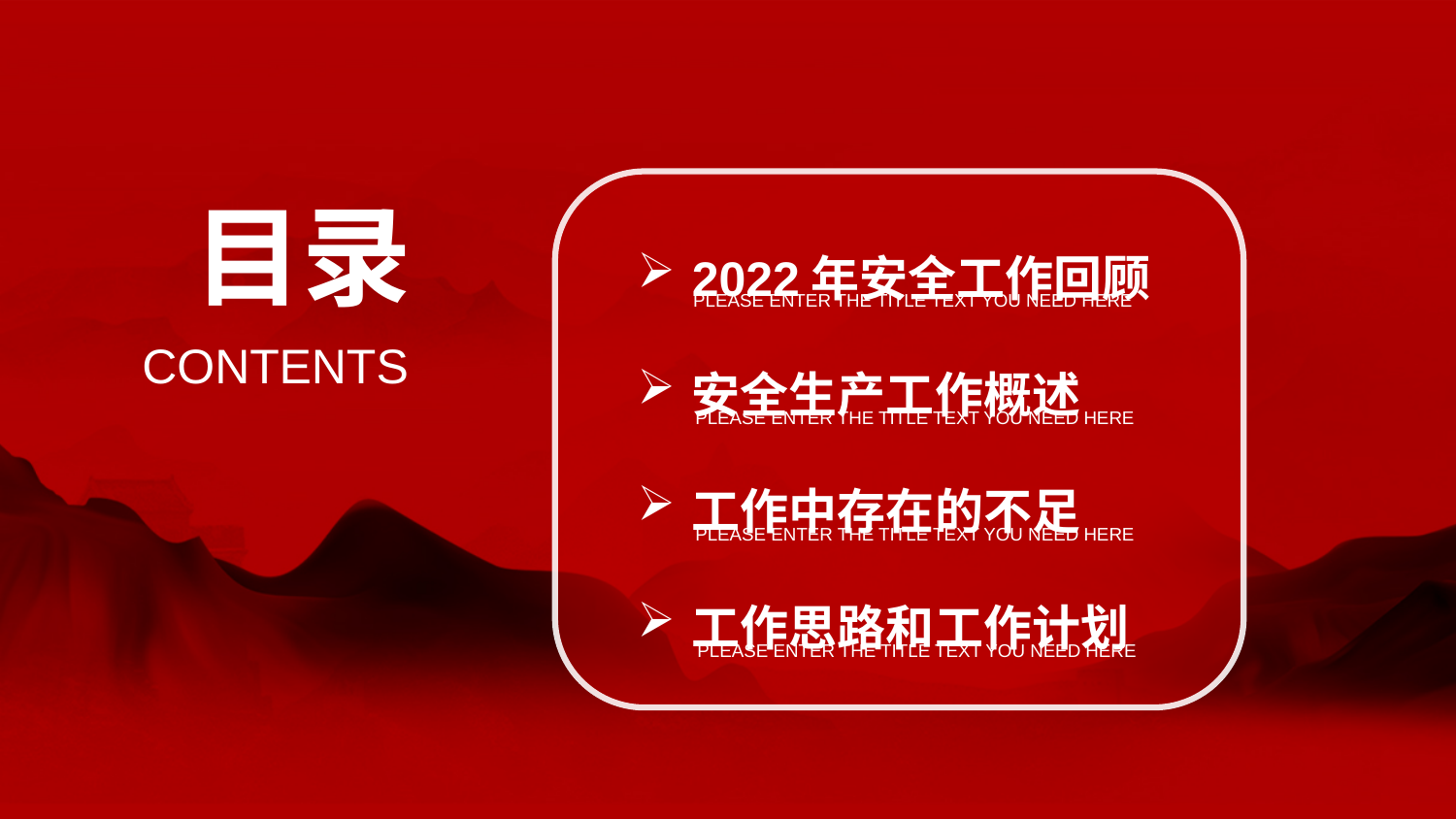

目录
2022年安全工作回顾
安全生产工作概述
工作中存在的不足
工作思路和工作计划
PLEASE ENTER THE TITLE TEXT YOU NEED HERE
CONTENTS
PLEASE ENTER THE TITLE TEXT YOU NEED HERE
PLEASE ENTER THE TITLE TEXT YOU NEED HERE
PLEASE ENTER THE TITLE TEXT YOU NEED HERE